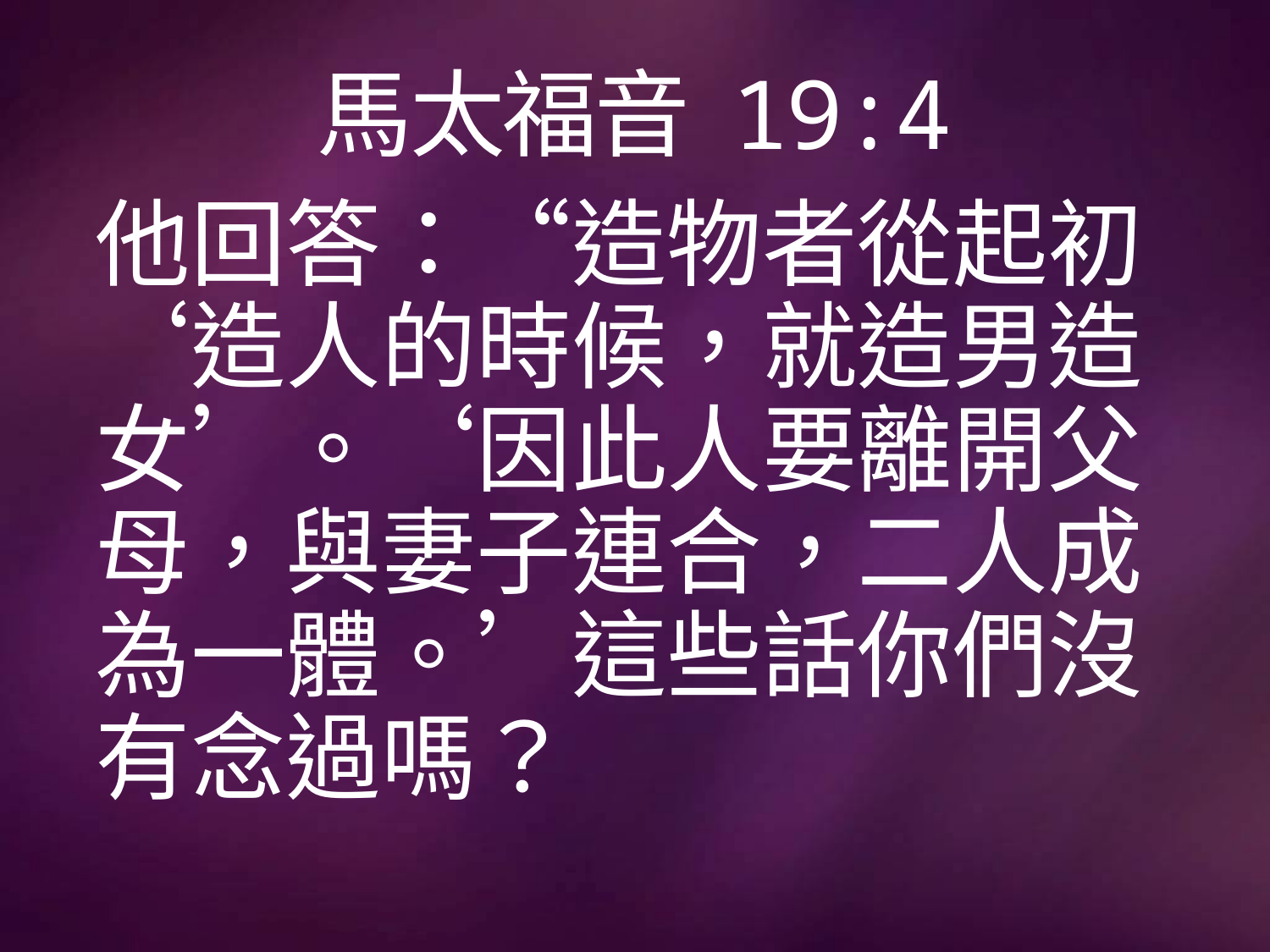

# 馬太福音 19:4
他回答：“造物者從起初‘造人的時候，就造男造女’。‘因此人要離開父母，與妻子連合，二人成為一體。’這些話你們沒有念過嗎？